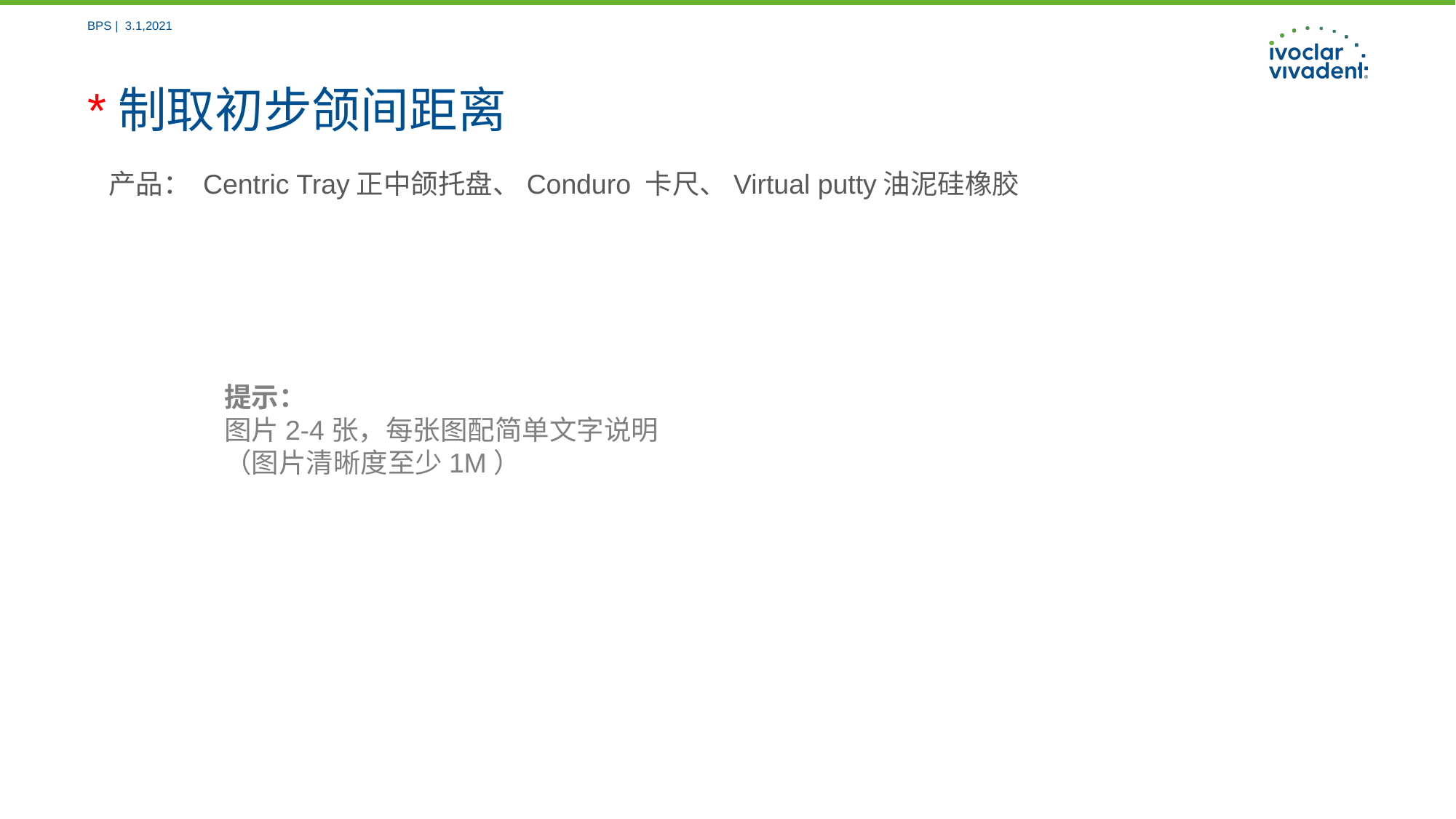

BPS |  3.1,2021
# *制取初步颌间距离
产品： Centric Tray正中颌托盘、Conduro 卡尺、Virtual putty油泥硅橡胶
提示：
图片2-4张，每张图配简单文字说明
（图片清晰度至少1M）